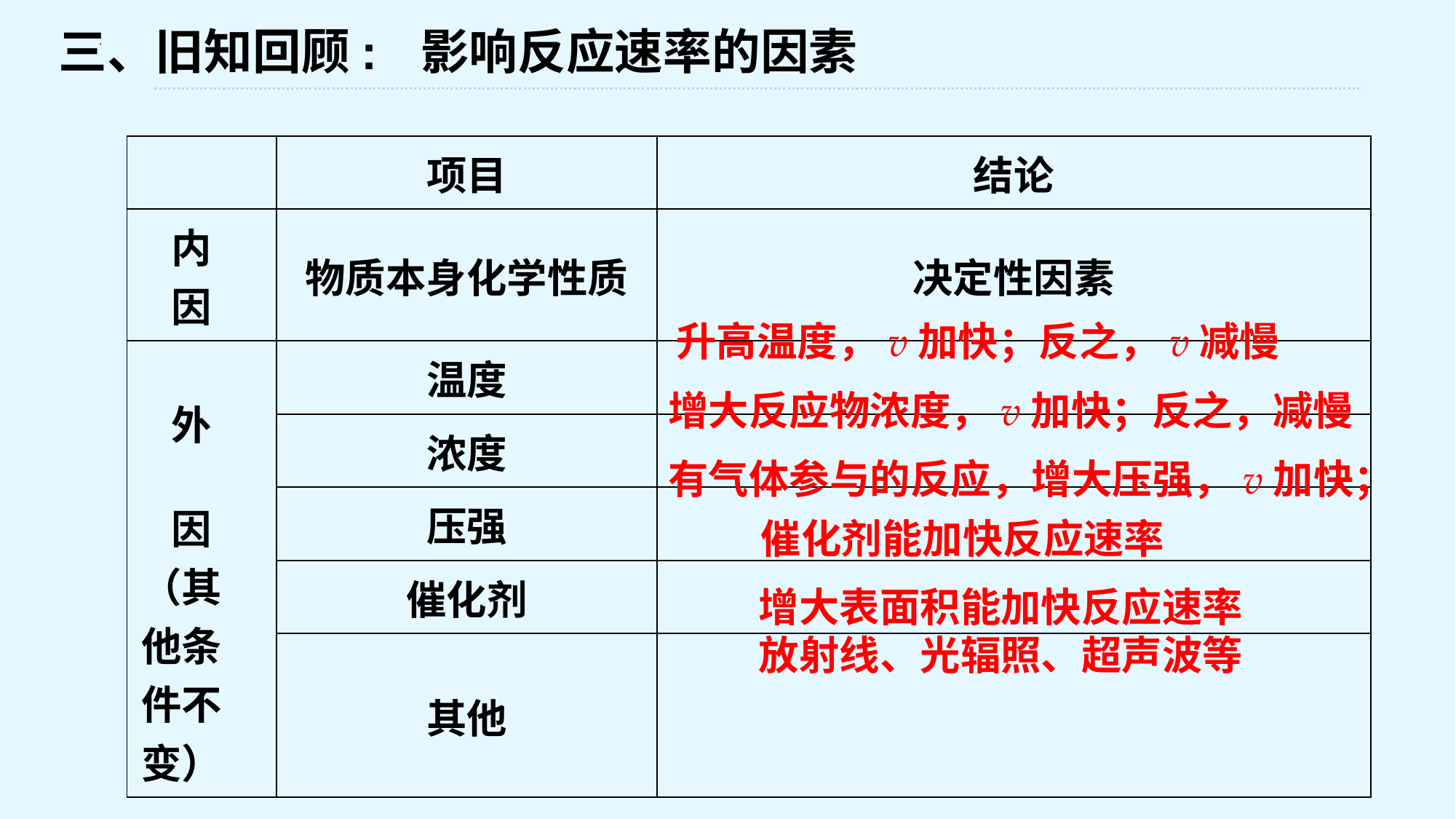

影响反应速率的因素
三、旧知回顾:
|  | 项目 | 结论 |
| --- | --- | --- |
| 内 因 | 物质本身化学性质 | 决定性因素 |
| 外 因（其他条件不变） | 温度 |  |
|  | 浓度 |  |
|  | 压强 |  |
|  | 催化剂 |  |
|  | 其他 |  |
升高温度，v加快；反之，v减慢
增大反应物浓度，v加快；反之，减慢
有气体参与的反应，增大压强，v加快；
催化剂能加快反应速率
增大表面积能加快反应速率
放射线、光辐照、超声波等